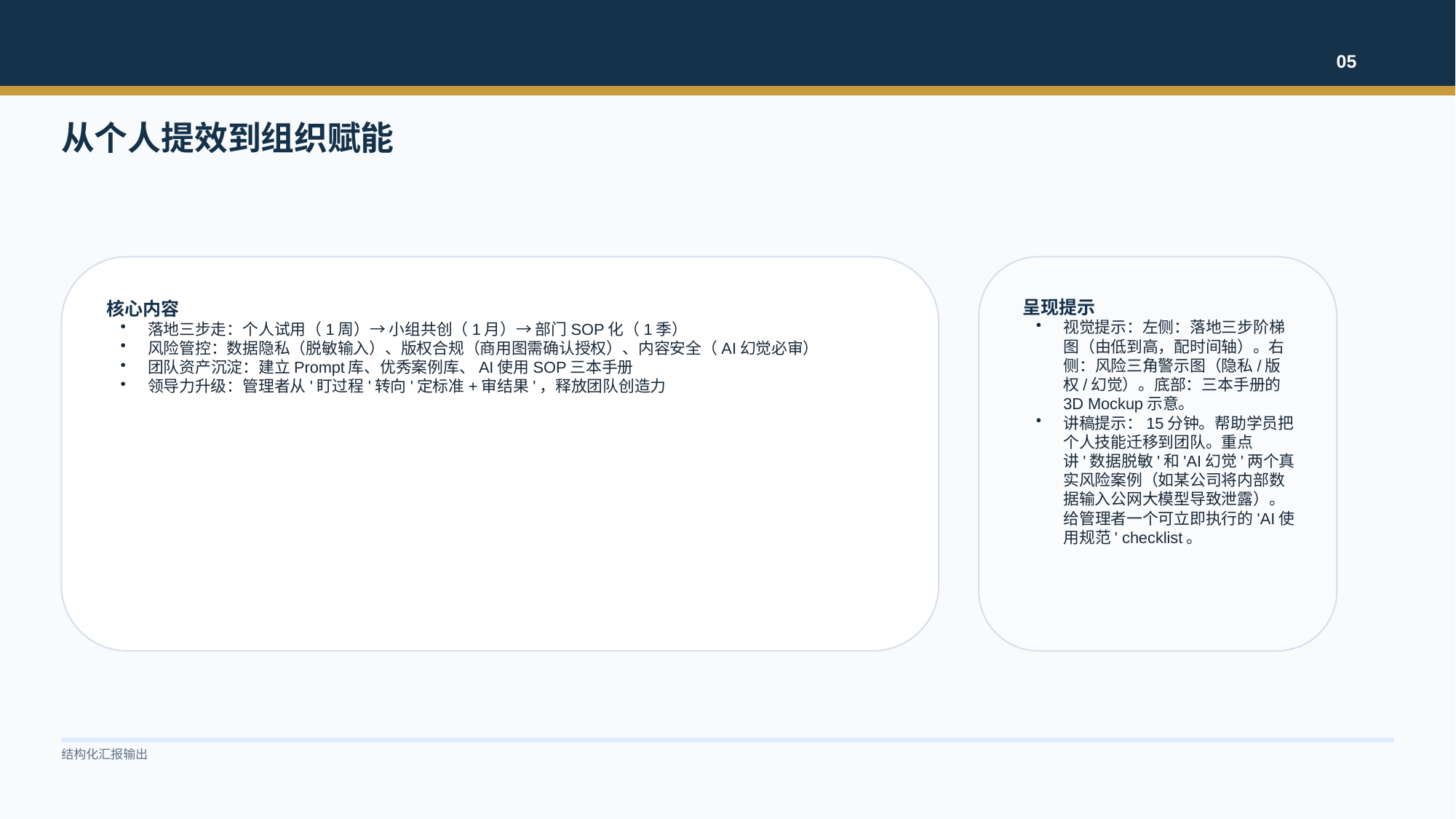

05

从个人提效到组织赋能
核心内容
落地三步走：个人试用（1周）→ 小组共创（1月）→ 部门SOP化（1季）
风险管控：数据隐私（脱敏输入）、版权合规（商用图需确认授权）、内容安全（AI幻觉必审）
团队资产沉淀：建立Prompt库、优秀案例库、AI使用SOP三本手册
领导力升级：管理者从'盯过程'转向'定标准+审结果'，释放团队创造力
呈现提示
视觉提示：左侧：落地三步阶梯图（由低到高，配时间轴）。右侧：风险三角警示图（隐私/版权/幻觉）。底部：三本手册的3D Mockup示意。
讲稿提示：15分钟。帮助学员把个人技能迁移到团队。重点讲'数据脱敏'和'AI幻觉'两个真实风险案例（如某公司将内部数据输入公网大模型导致泄露）。给管理者一个可立即执行的'AI使用规范' checklist。

结构化汇报输出